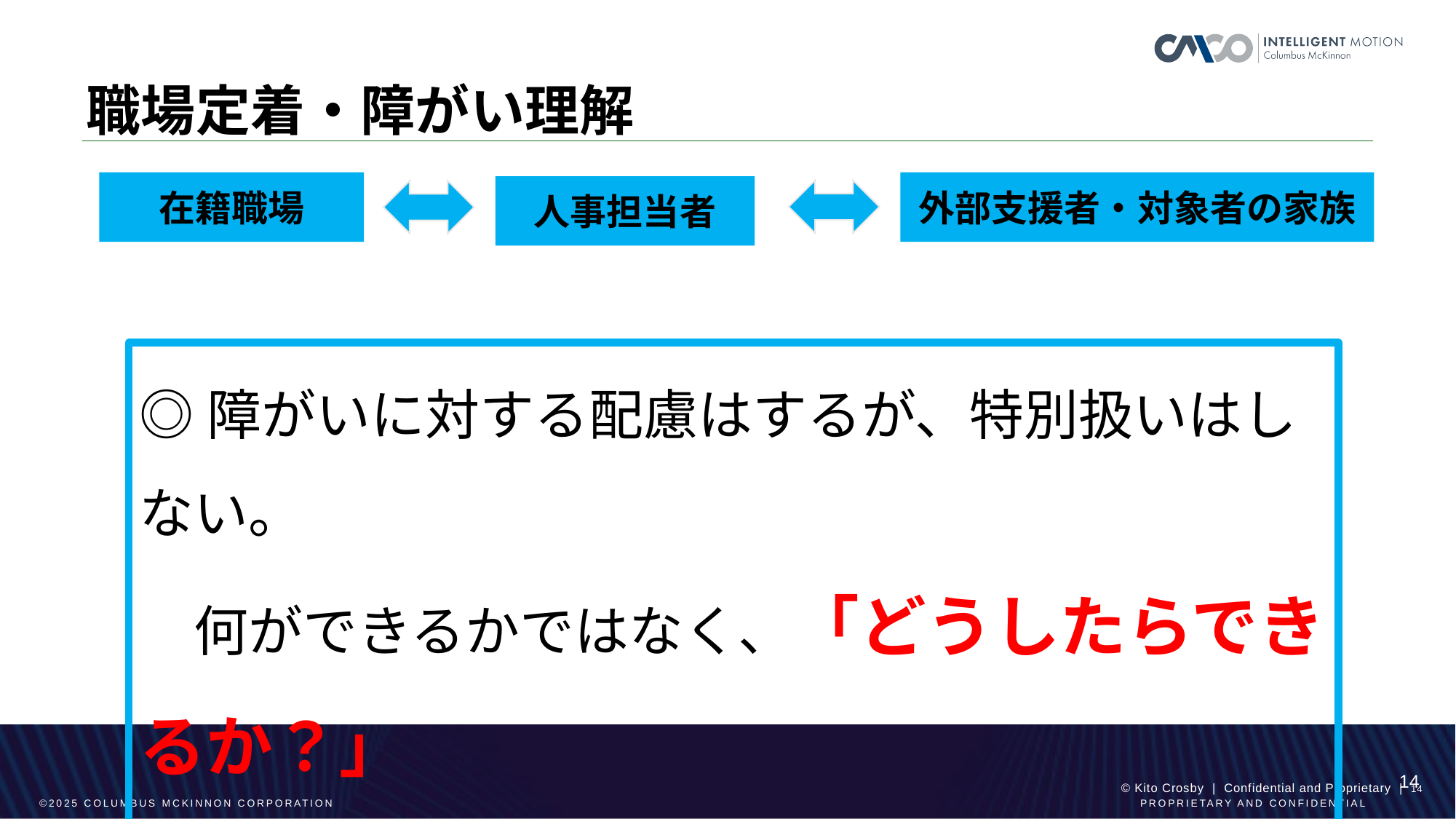

# 職場定着・障がい理解
在籍職場
外部支援者・対象者の家族
人事担当者

◎障がいに対する配慮はするが、特別扱いはしない。
　何ができるかではなく、「どうしたらできるか？」
　という考えのもと取り組んでいる。

14